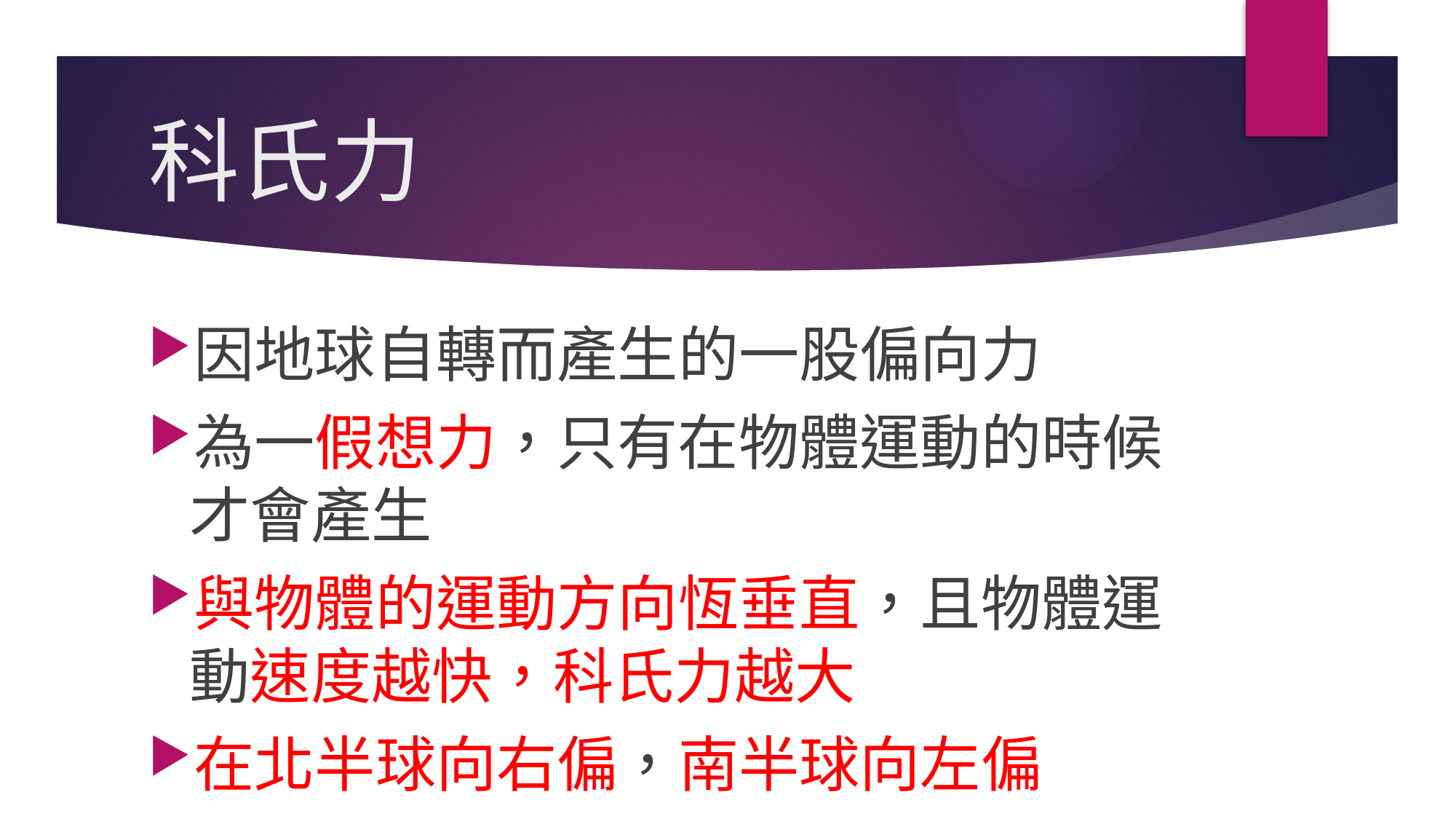

# 科氏力
因地球自轉而產生的一股偏向力
為一假想力，只有在物體運動的時候才會產生
與物體的運動方向恆垂直，且物體運動速度越快，科氏力越大
在北半球向右偏，南半球向左偏